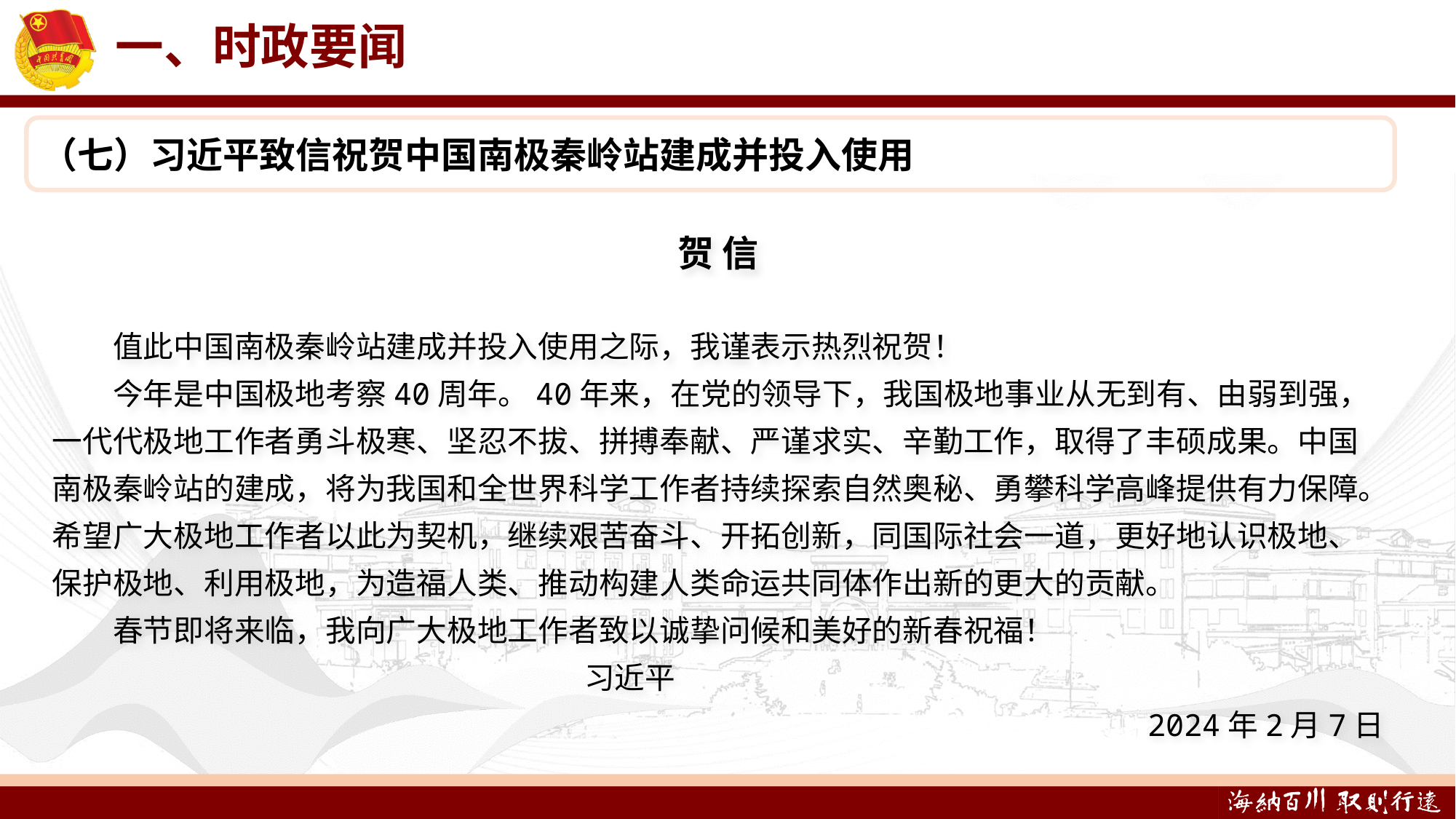

一、时政要闻
（七）习近平致信祝贺中国南极秦岭站建成并投入使用
贺 信

　　值此中国南极秦岭站建成并投入使用之际，我谨表示热烈祝贺！
　　今年是中国极地考察40周年。40年来，在党的领导下，我国极地事业从无到有、由弱到强，一代代极地工作者勇斗极寒、坚忍不拔、拼搏奉献、严谨求实、辛勤工作，取得了丰硕成果。中国南极秦岭站的建成，将为我国和全世界科学工作者持续探索自然奥秘、勇攀科学高峰提供有力保障。希望广大极地工作者以此为契机，继续艰苦奋斗、开拓创新，同国际社会一道，更好地认识极地、保护极地、利用极地，为造福人类、推动构建人类命运共同体作出新的更大的贡献。
　　春节即将来临，我向广大极地工作者致以诚挚问候和美好的新春祝福！
                                                                              习近平
　　2024年2月7日